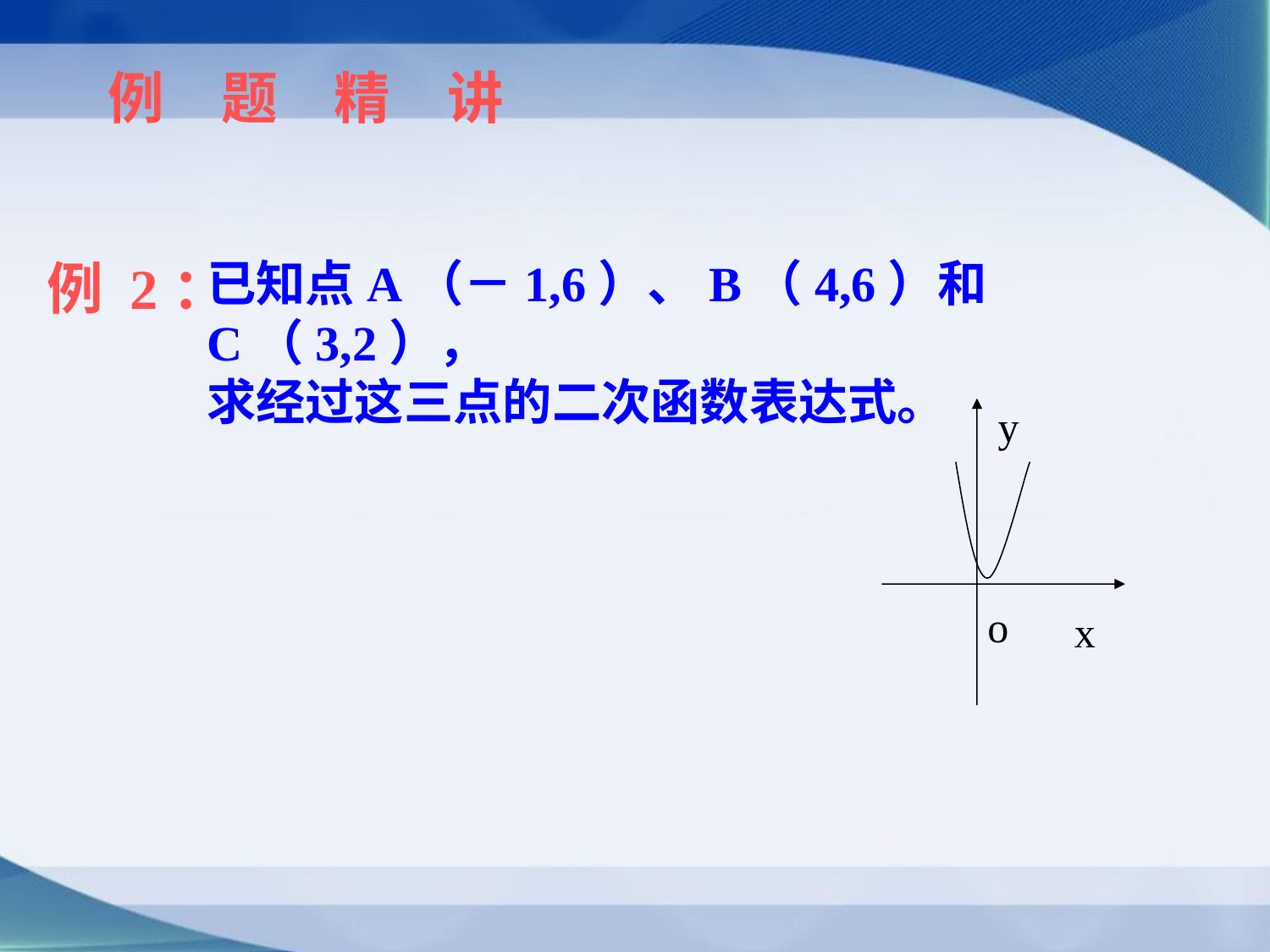

例　题　精　讲
例 2：
已知点A（－1,6）、B（4,6）和C（3,2），
求经过这三点的二次函数表达式。
y

o
x